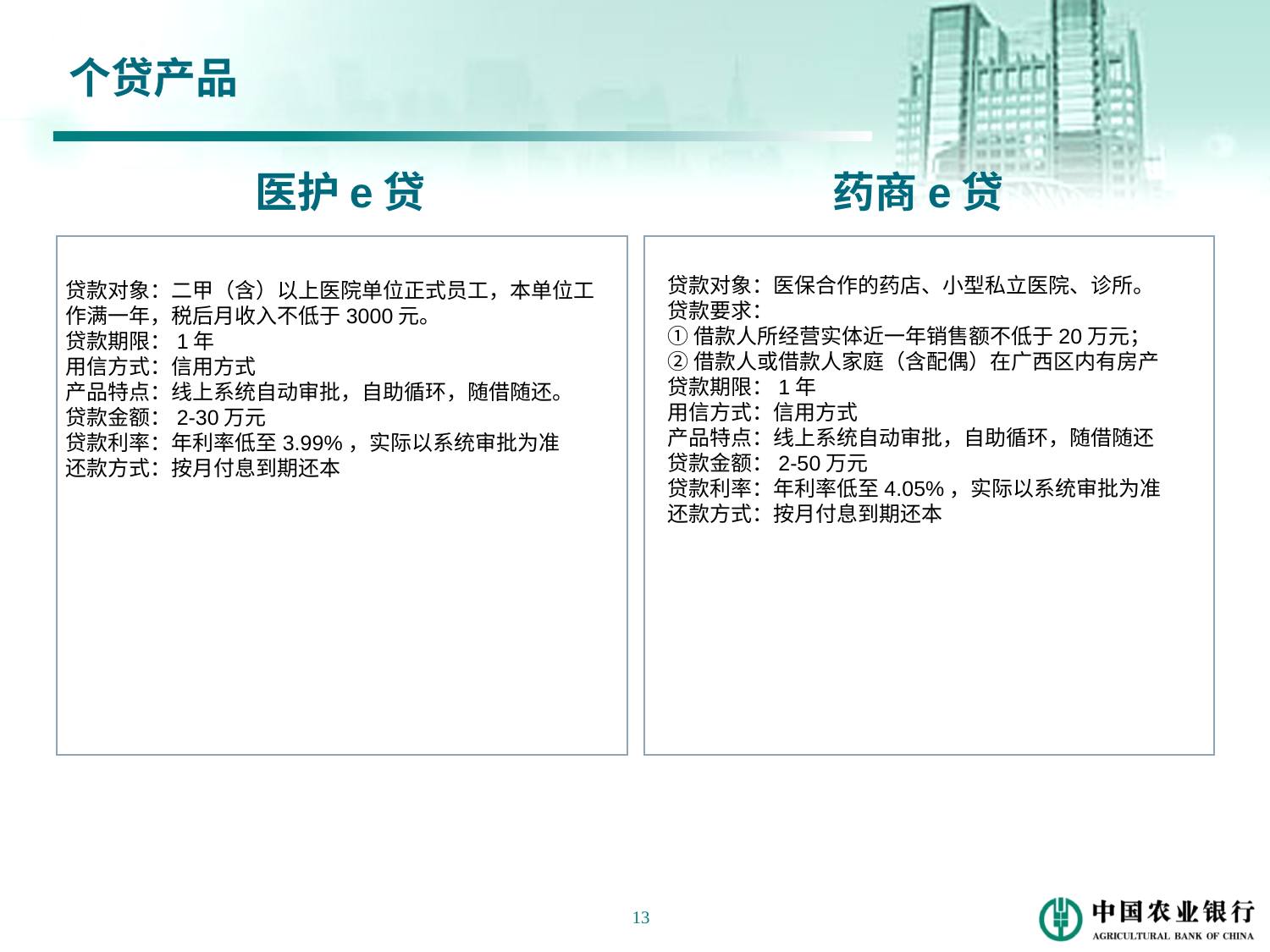

个贷产品
医护e贷
药商e贷

贷款对象：医保合作的药店、小型私立医院、诊所。
贷款要求：
①借款人所经营实体近一年销售额不低于20万元；
②借款人或借款人家庭（含配偶）在广西区内有房产
贷款期限：1年
用信方式：信用方式
产品特点：线上系统自动审批，自助循环，随借随还
贷款金额：2-50万元
贷款利率：年利率低至4.05%，实际以系统审批为准
还款方式：按月付息到期还本
贷款对象：二甲（含）以上医院单位正式员工，本单位工作满一年，税后月收入不低于3000元。
贷款期限：1年
用信方式：信用方式
产品特点：线上系统自动审批，自助循环，随借随还。
贷款金额：2-30万元
贷款利率：年利率低至3.99%，实际以系统审批为准
还款方式：按月付息到期还本